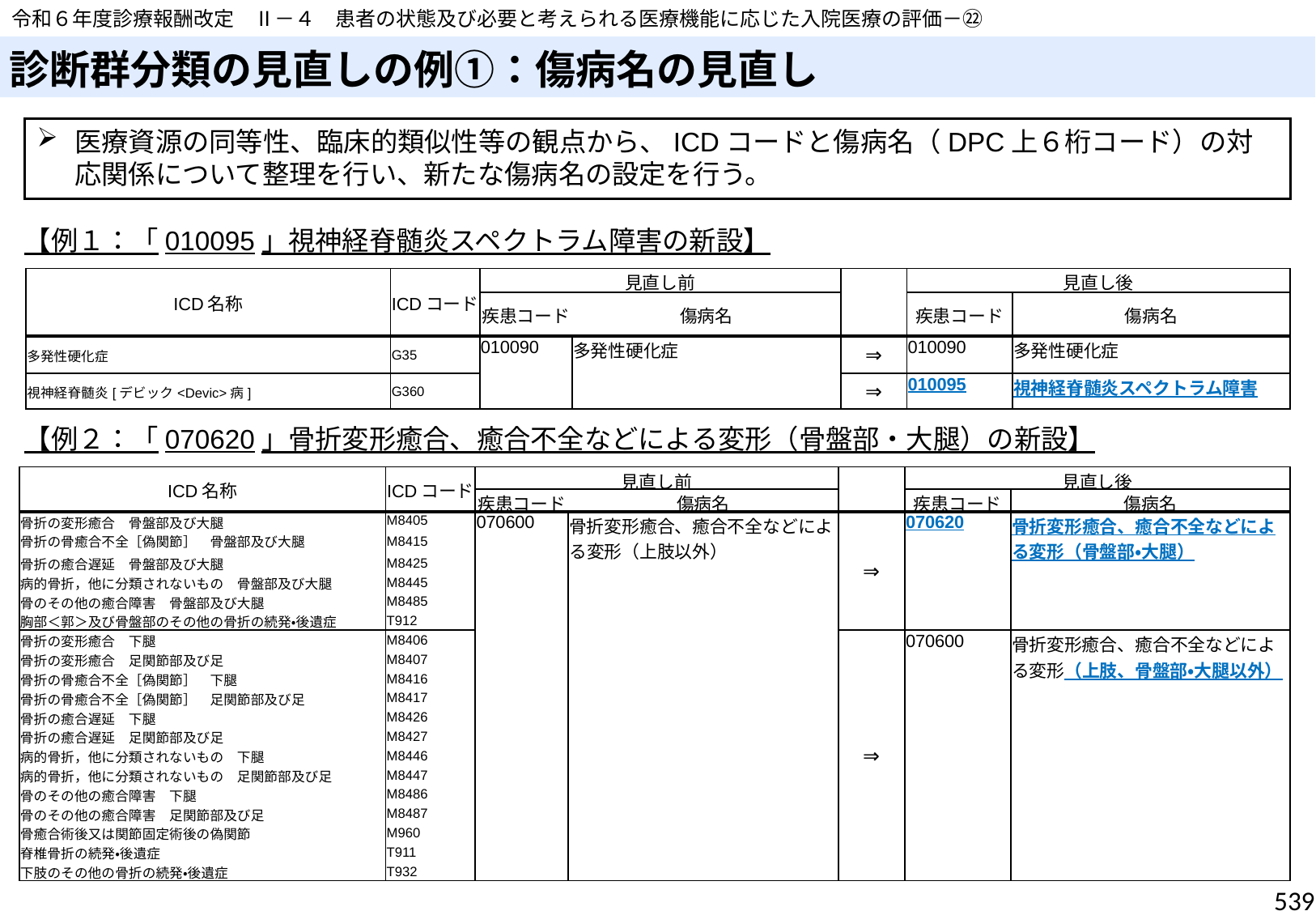

令和６年度診療報酬改定　Ⅱ－４　患者の状態及び必要と考えられる医療機能に応じた入院医療の評価－㉒
# 診断群分類の見直しの例①：傷病名の見直し
医療資源の同等性、臨床的類似性等の観点から、ICDコードと傷病名（DPC上６桁コード）の対応関係について整理を行い、新たな傷病名の設定を行う。
【例１：「010095」視神経脊髄炎スペクトラム障害の新設】
| ICD名称 | ICDコード | 見直し前 | 分類名 |  | 見直し後 |  |
| --- | --- | --- | --- | --- | --- | --- |
|  |  | 疾患コード | 傷病名 |  | 疾患コード | 傷病名 |
| 多発性硬化症 | G35 | 010090 | 多発性硬化症 | ⇒ | 010090 | 多発性硬化症 |
| 視神経脊髄炎[デビック<Devic>病] | G360 |  |  | ⇒ | 010095 | 視神経脊髄炎スペクトラム障害 |
【例２：「070620」骨折変形癒合、癒合不全などによる変形（骨盤部・大腿）の新設】
| ICD名称 | ICDコード | 見直し前 | 分類名 |  | 見直し後 |  |
| --- | --- | --- | --- | --- | --- | --- |
|  |  | 疾患コード | 傷病名 |  | 疾患コード | 傷病名 |
| 骨折の変形癒合　骨盤部及び大腿 | M8405 | 070600 | 骨折変形癒合、癒合不全などによる変形（上肢以外） | ⇒ | 070620 | 骨折変形癒合、癒合不全などによる変形（骨盤部・大腿） |
| 骨折の骨癒合不全［偽関節］　骨盤部及び大腿 | M8415 |  |  |  |  |  |
| 骨折の癒合遅延　骨盤部及び大腿 | M8425 |  |  |  |  |  |
| 病的骨折，他に分類されないもの　骨盤部及び大腿 | M8445 |  |  |  |  |  |
| 骨のその他の癒合障害　骨盤部及び大腿 | M8485 |  |  |  |  |  |
| 胸部＜郭＞及び骨盤部のその他の骨折の続発・後遺症 | T912 |  |  |  |  |  |
| 骨折の変形癒合　下腿 | M8406 |  |  | ⇒ | 070600 | 骨折変形癒合、癒合不全などによる変形（上肢、骨盤部・大腿以外） |
| 骨折の変形癒合　足関節部及び足 | M8407 |  |  |  |  |  |
| 骨折の骨癒合不全［偽関節］　下腿 | M8416 |  |  | → |  |  |
| 骨折の骨癒合不全［偽関節］　足関節部及び足 | M8417 |  |  | → |  |  |
| 骨折の癒合遅延　下腿 | M8426 |  |  | → |  |  |
| 骨折の癒合遅延　足関節部及び足 | M8427 |  |  | → |  |  |
| 病的骨折，他に分類されないもの　下腿 | M8446 |  |  | → |  |  |
| 病的骨折，他に分類されないもの　足関節部及び足 | M8447 |  |  | → |  |  |
| 骨のその他の癒合障害　下腿 | M8486 |  |  | → |  |  |
| 骨のその他の癒合障害　足関節部及び足 | M8487 |  |  |  |  |  |
| 骨癒合術後又は関節固定術後の偽関節 | M960 |  |  | → |  |  |
| 脊椎骨折の続発・後遺症 | T911 |  |  |  |  |  |
| 下肢のその他の骨折の続発・後遺症 | T932 |  |  | → |  |  |
539